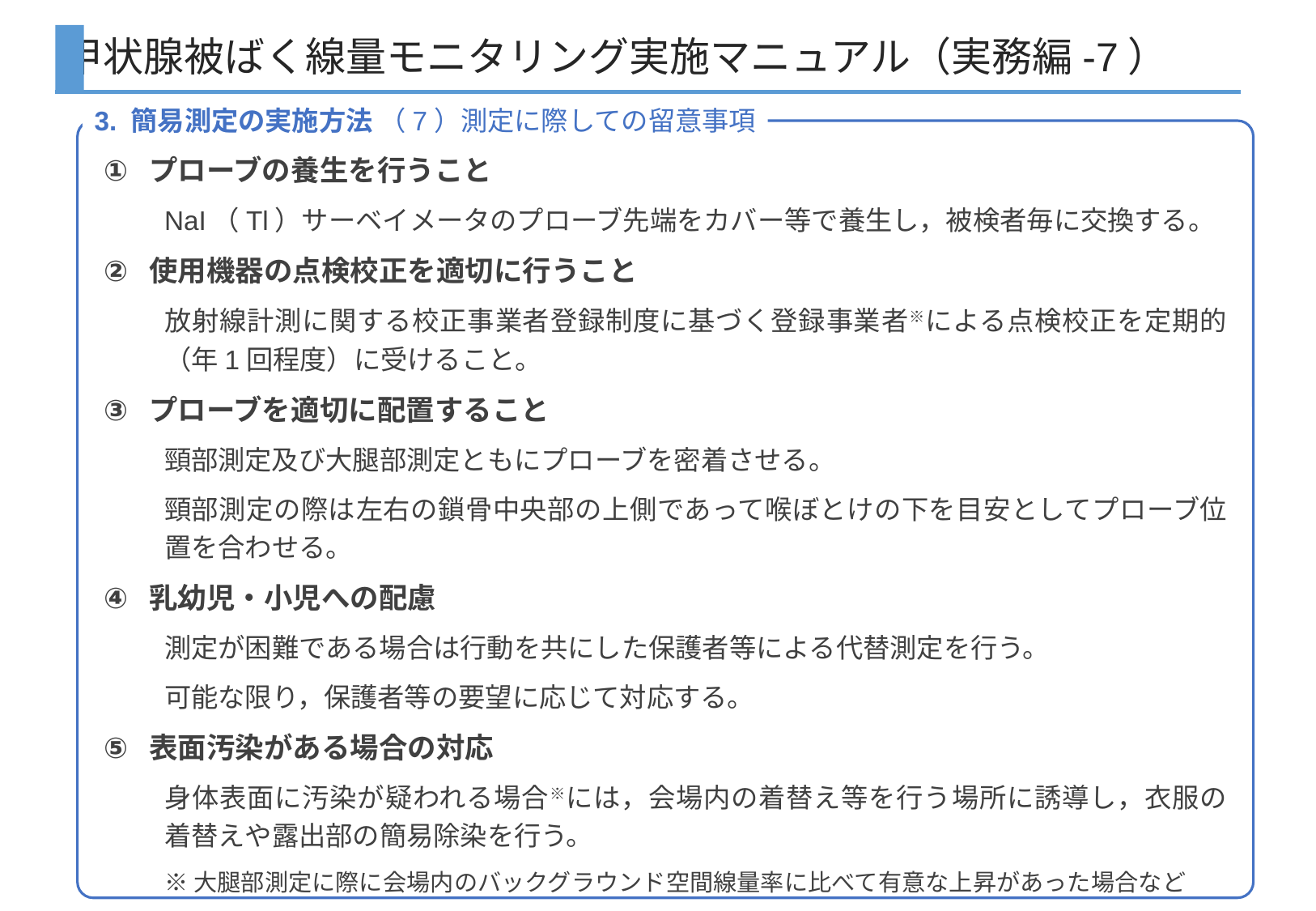

甲状腺被ばく線量モニタリング実施マニュアル（実務編-7）
3. 簡易測定の実施方法 （7）測定に際しての留意事項

プローブの養生を行うこと
NaI（Tl）サーベイメータのプローブ先端をカバー等で養生し，被検者毎に交換する。
使用機器の点検校正を適切に行うこと
放射線計測に関する校正事業者登録制度に基づく登録事業者※による点検校正を定期的（年1回程度）に受けること。
プローブを適切に配置すること
頸部測定及び大腿部測定ともにプローブを密着させる。
頸部測定の際は左右の鎖骨中央部の上側であって喉ぼとけの下を目安としてプローブ位置を合わせる。
乳幼児・小児への配慮
測定が困難である場合は行動を共にした保護者等による代替測定を行う。
可能な限り，保護者等の要望に応じて対応する。
表面汚染がある場合の対応
身体表面に汚染が疑われる場合※には，会場内の着替え等を行う場所に誘導し，衣服の着替えや露出部の簡易除染を行う。
※大腿部測定に際に会場内のバックグラウンド空間線量率に比べて有意な上昇があった場合など